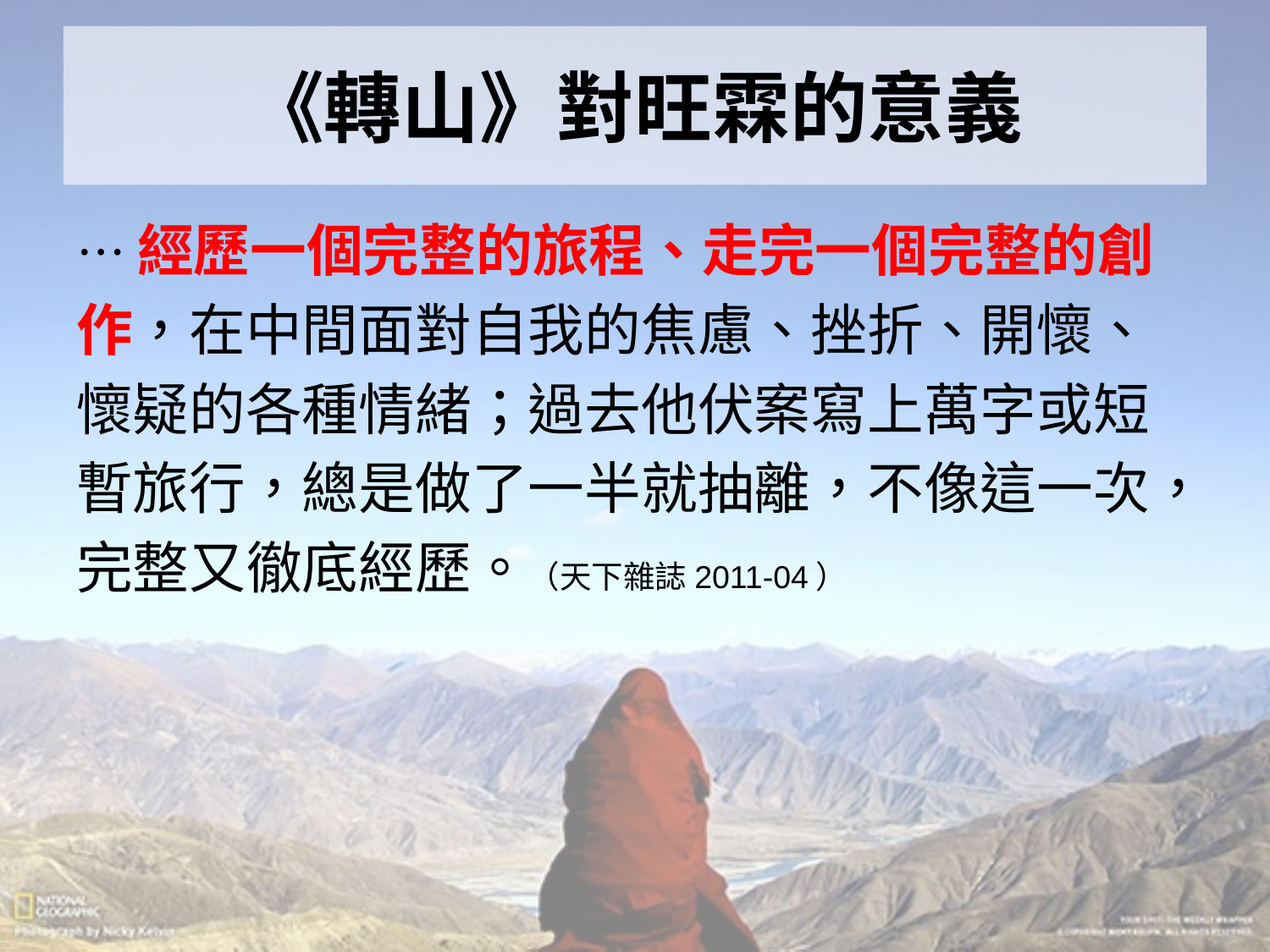

《轉山》對旺霖的意義
…經歷一個完整的旅程、走完一個完整的創作，在中間面對自我的焦慮、挫折、開懷、懷疑的各種情緒；過去他伏案寫上萬字或短暫旅行，總是做了一半就抽離，不像這一次，完整又徹底經歷。（天下雜誌2011-04）